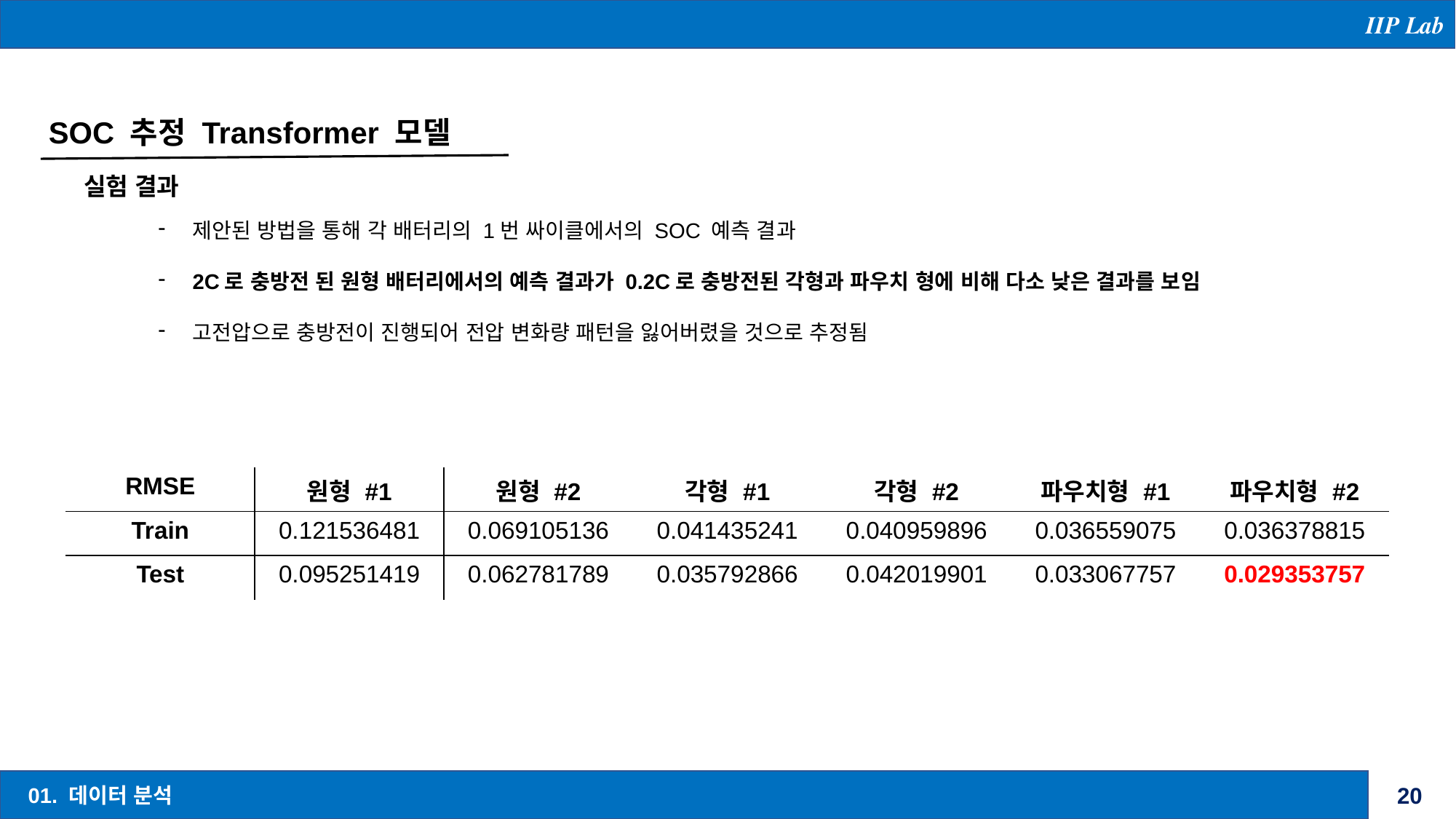

IIP Lab
SOC 추정 Transformer 모델
실험 결과
제안된 방법을 통해 각 배터리의 1번 싸이클에서의 SOC 예측 결과

2C로 충방전 된 원형 배터리에서의 예측 결과가 0.2C로 충방전된 각형과 파우치 형에 비해 다소 낮은 결과를 보임

고전압으로 충방전이 진행되어 전압 변화량 패턴을 잃어버렸을 것으로 추정됨
| RMSE | 원형 #1 | 원형 #2 | 각형 #1 | 각형 #2 | 파우치형 #1 | 파우치형 #2 |
| --- | --- | --- | --- | --- | --- | --- |
| Train | 0.121536481 | 0.069105136 | 0.041435241 | 0.040959896 | 0.036559075 | 0.036378815 |
| Test | 0.095251419 | 0.062781789 | 0.035792866 | 0.042019901 | 0.033067757 | 0.029353757 |

01. 데이터 분석